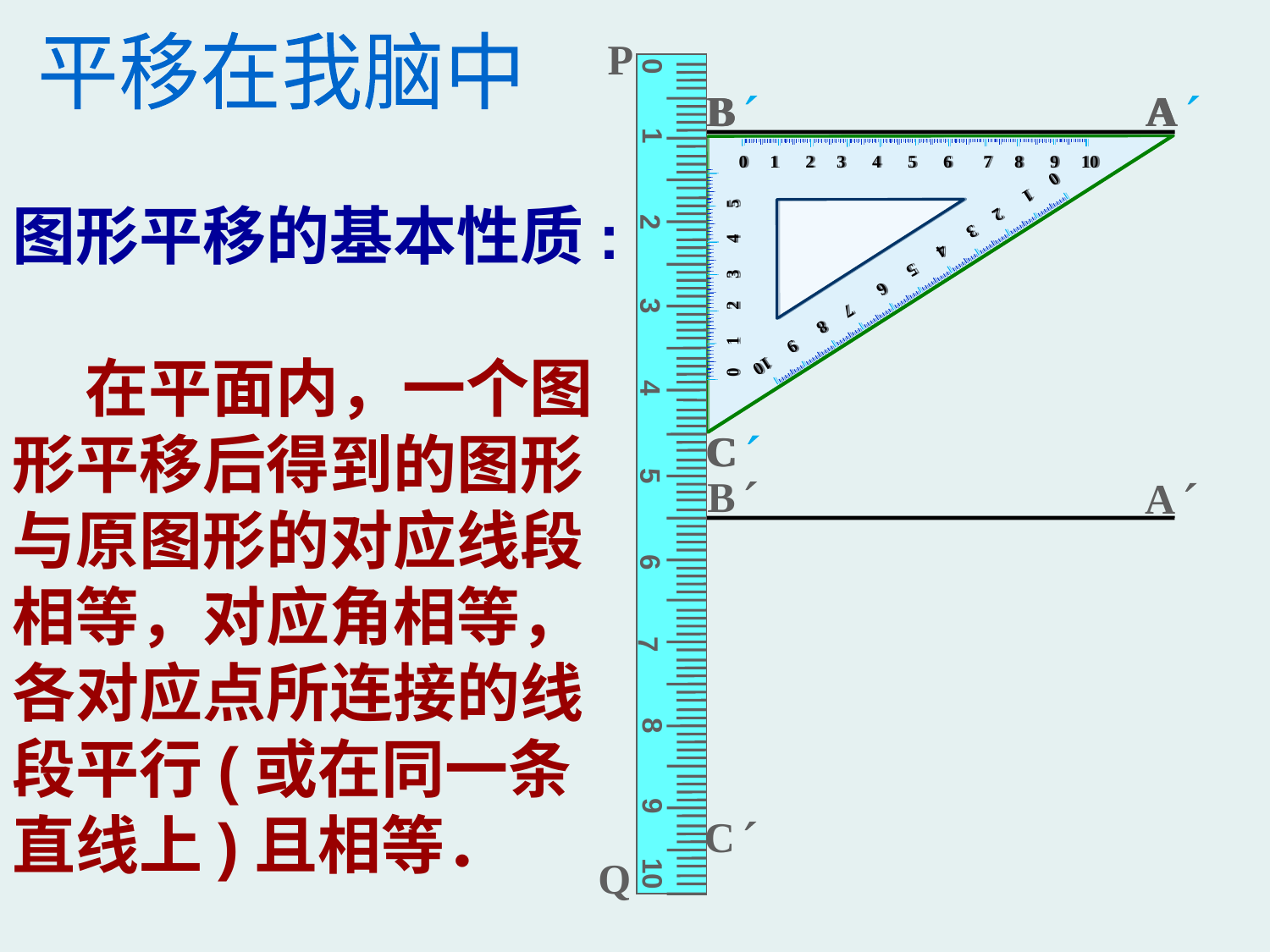

P
平移在我脑中

0     1      2     3      4      5      6       7     8      9     10

0     1      2     3      4      5      6       7     8      9     10

0     1      2     3      4      5
B′
A′
C′

0     1      2     3      4      5      6       7     8      9     10

0     1      2     3      4      5      6       7     8      9     10

0     1      2     3      4      5
B
A
C
B
A

图形平移的基本性质:

    在平面内，一个图形平移后得到的图形与原图形的对应线段相等，对应角相等，各对应点所连接的线段平行(或在同一条直线上)且相等．

0
1
8
9
10
3
2
4
5
6
7
B′
A′

C′
Q